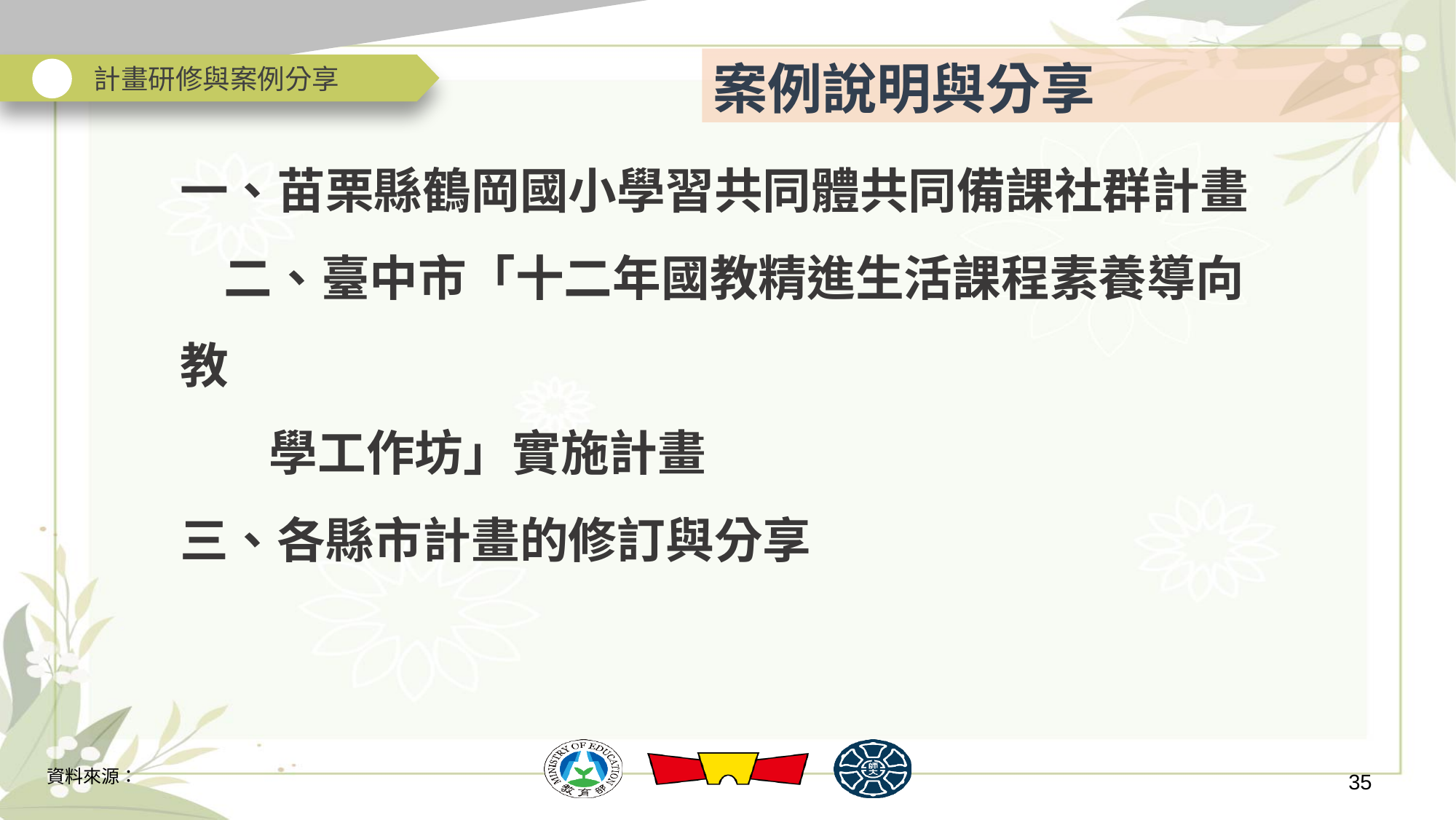

案例說明與分享

計畫研修與案例分享
一、苗栗縣鶴岡國小學習共同體共同備課社群計畫        二、臺中市「十二年國教精進生活課程素養導向教
       學工作坊」實施計畫
三、各縣市計畫的修訂與分享

35
資料來源：